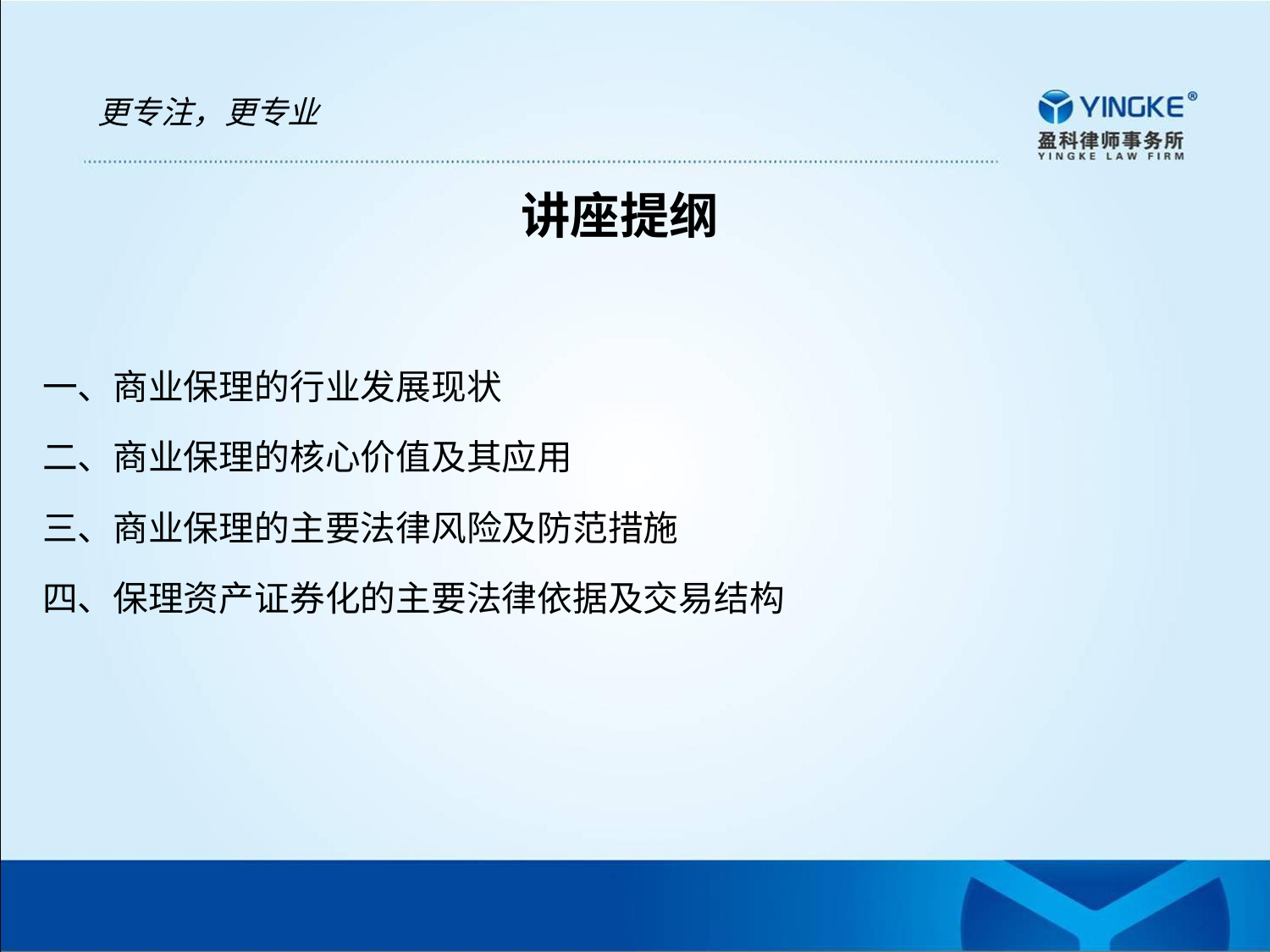

更专注，更专业
讲座提纲
一、商业保理的行业发展现状
二、商业保理的核心价值及其应用
三、商业保理的主要法律风险及防范措施
四、保理资产证券化的主要法律依据及交易结构